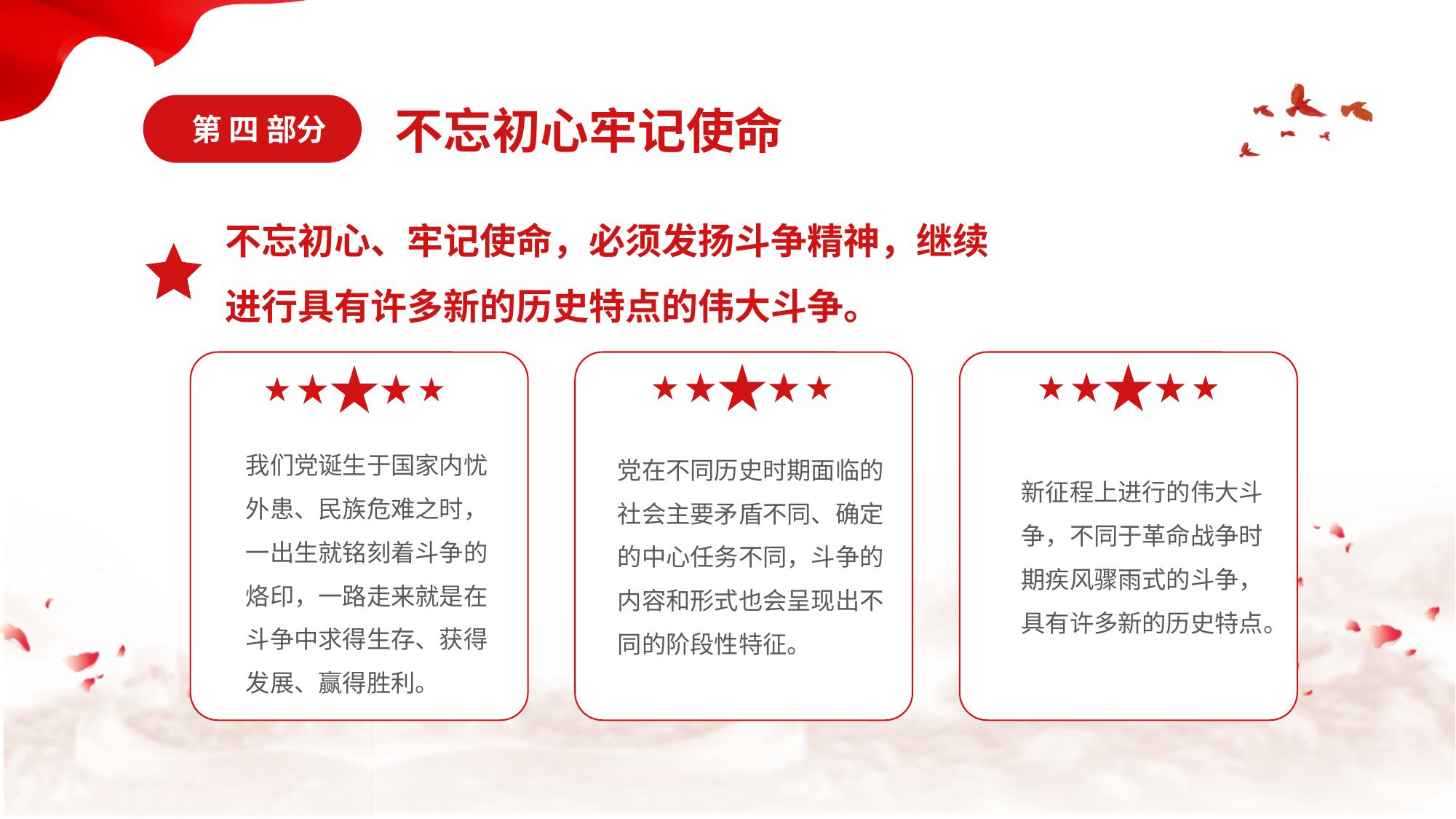

第 四 部分
不忘初心牢记使命
不忘初心、牢记使命，必须发扬斗争精神，继续进行具有许多新的历史特点的伟大斗争。

党在不同历史时期面临的社会主要矛盾不同、确定的中心任务不同，斗争的内容和形式也会呈现出不同的阶段性特征。

我们党诞生于国家内忧外患、民族危难之时，一出生就铭刻着斗争的烙印，一路走来就是在斗争中求得生存、获得发展、赢得胜利。

新征程上进行的伟大斗争，不同于革命战争时期疾风骤雨式的斗争，具有许多新的历史特点。